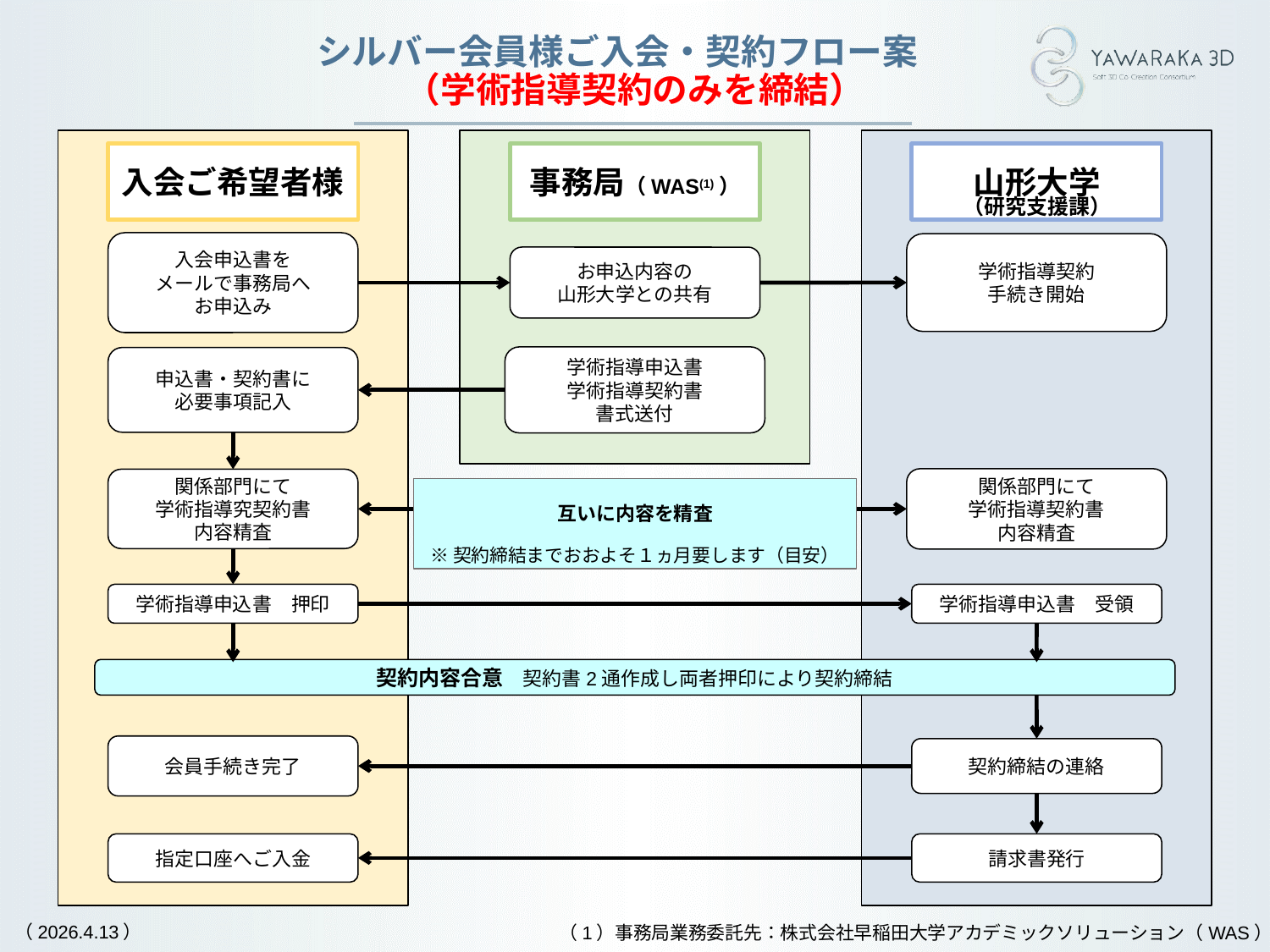

# シルバー会員様ご入会・契約フロー案　 （学術指導契約のみを締結）

入会ご希望者様

事務局（WAS(1)）
お申込内容の
山形大学との共有
学術指導申込書
学術指導契約書
書式送付

山形大学
（研究支援課）
入会申込書を
メールで事務局へ
お申込み
学術指導契約
手続き開始
申込書・契約書に
必要事項記入
関係部門にて
学術指導契約書
内容精査
関係部門にて
学術指導究契約書
内容精査

互いに内容を精査

※契約締結までおおよそ１ヵ月要します（目安）
学術指導申込書　押印
学術指導申込書　受領
契約内容合意　契約書2通作成し両者押印により契約締結
会員手続き完了
契約締結の連絡
指定口座へご入金
請求書発行
（2026.4.13）
（1）事務局業務委託先：株式会社早稲田大学アカデミックソリューション（WAS）